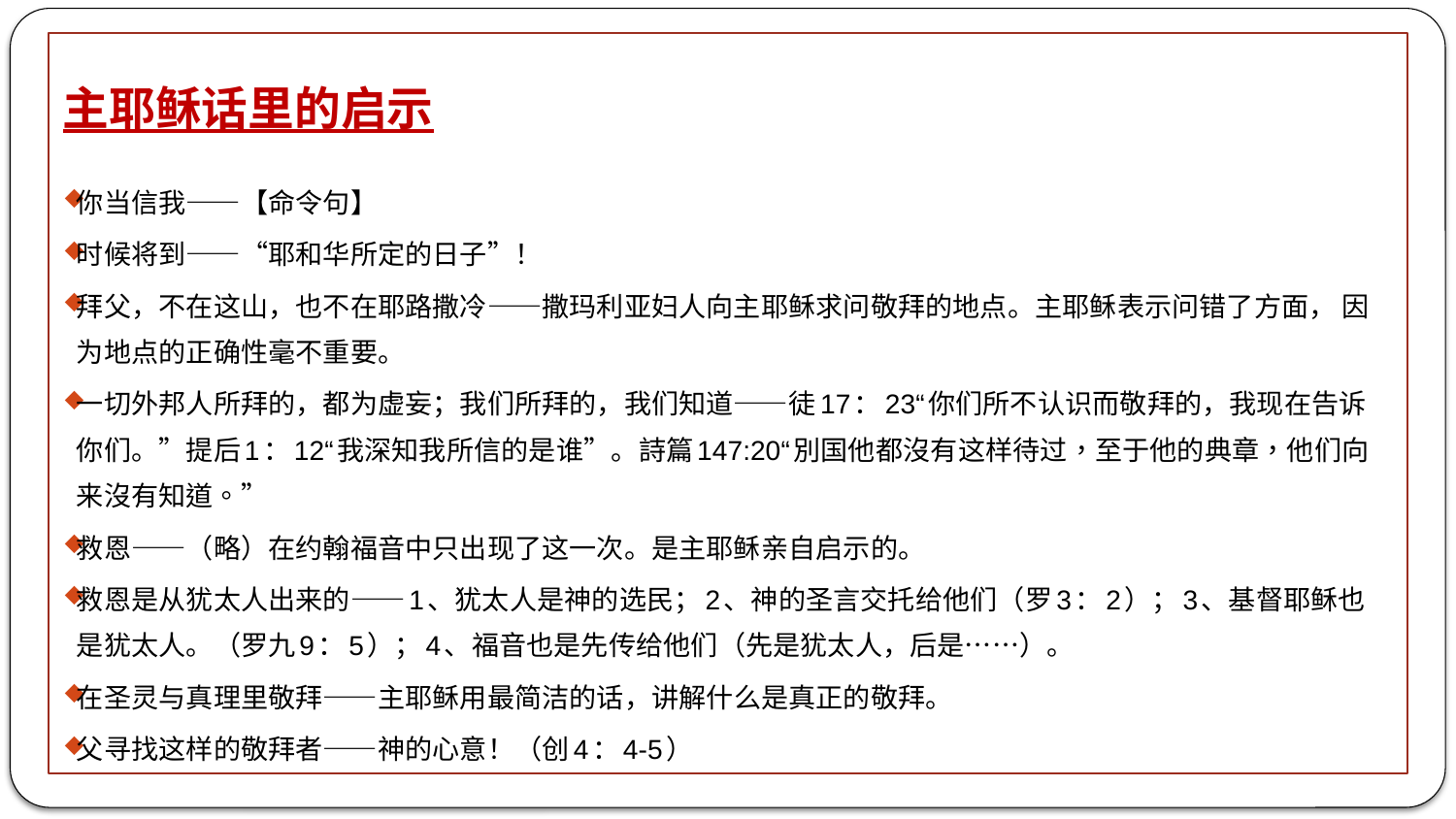

主耶稣话里的启示

你当信我——【命令句】
时候将到——“耶和华所定的日子”！
拜父，不在这山，也不在耶路撒冷——撒玛利亚妇人向主耶稣求问敬拜的地点。主耶稣表示问错了方面， 因为地点的正确性毫不重要。
一切外邦人所拜的，都为虚妄；我们所拜的，我们知道——徒17：23“你们所不认识而敬拜的，我现在告诉你们。”提后1：12“我深知我所信的是谁”。詩篇147:20“別国他都沒有这样待过，至于他的典章，他们向来沒有知道。”
救恩——（略）在约翰福音中只出现了这一次。是主耶稣亲自启示的。
救恩是从犹太人出来的——1、犹太人是神的选民；2、神的圣言交托给他们（罗3：2）；3、基督耶稣也是犹太人。（罗九9：5）；4、福音也是先传给他们（先是犹太人，后是……）。
在圣灵与真理里敬拜——主耶稣用最简洁的话，讲解什么是真正的敬拜。
父寻找这样的敬拜者——神的心意！（创4：4-5）